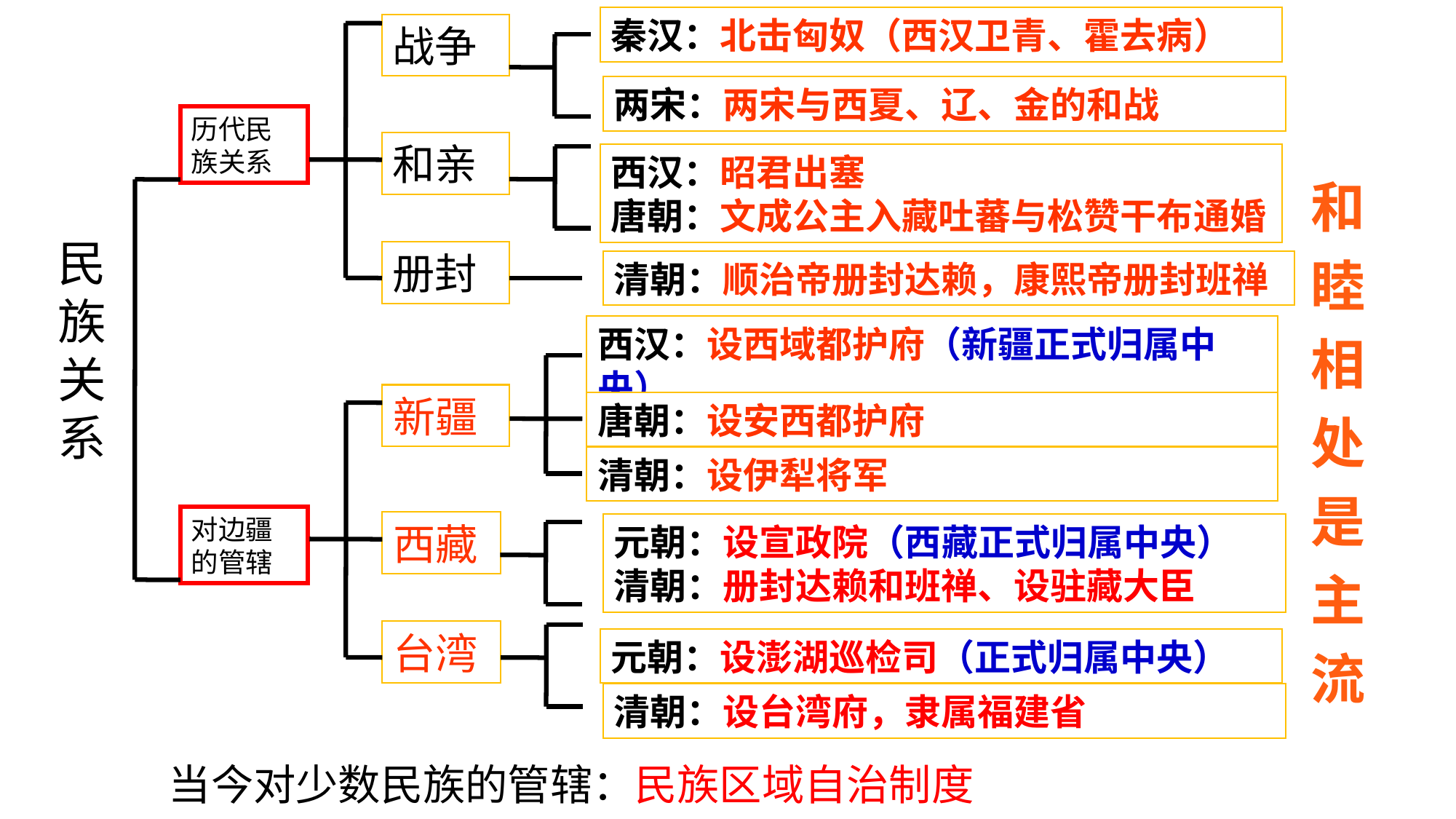

秦汉：北击匈奴（西汉卫青、霍去病）
战争
和亲
册封
两宋：两宋与西夏、辽、金的和战
历代民族关系
对边疆的管辖
西汉：昭君出塞
唐朝：文成公主入藏吐蕃与松赞干布通婚
和睦相处是主流
民族关系
清朝：顺治帝册封达赖，康熙帝册封班禅
西汉：设西域都护府（新疆正式归属中央）
唐朝：设安西都护府
清朝：设伊犁将军
新疆
西藏
台湾
元朝：设宣政院（西藏正式归属中央）
清朝：册封达赖和班禅、设驻藏大臣
元朝：设澎湖巡检司（正式归属中央）
清朝：设台湾府，隶属福建省
当今对少数民族的管辖：民族区域自治制度